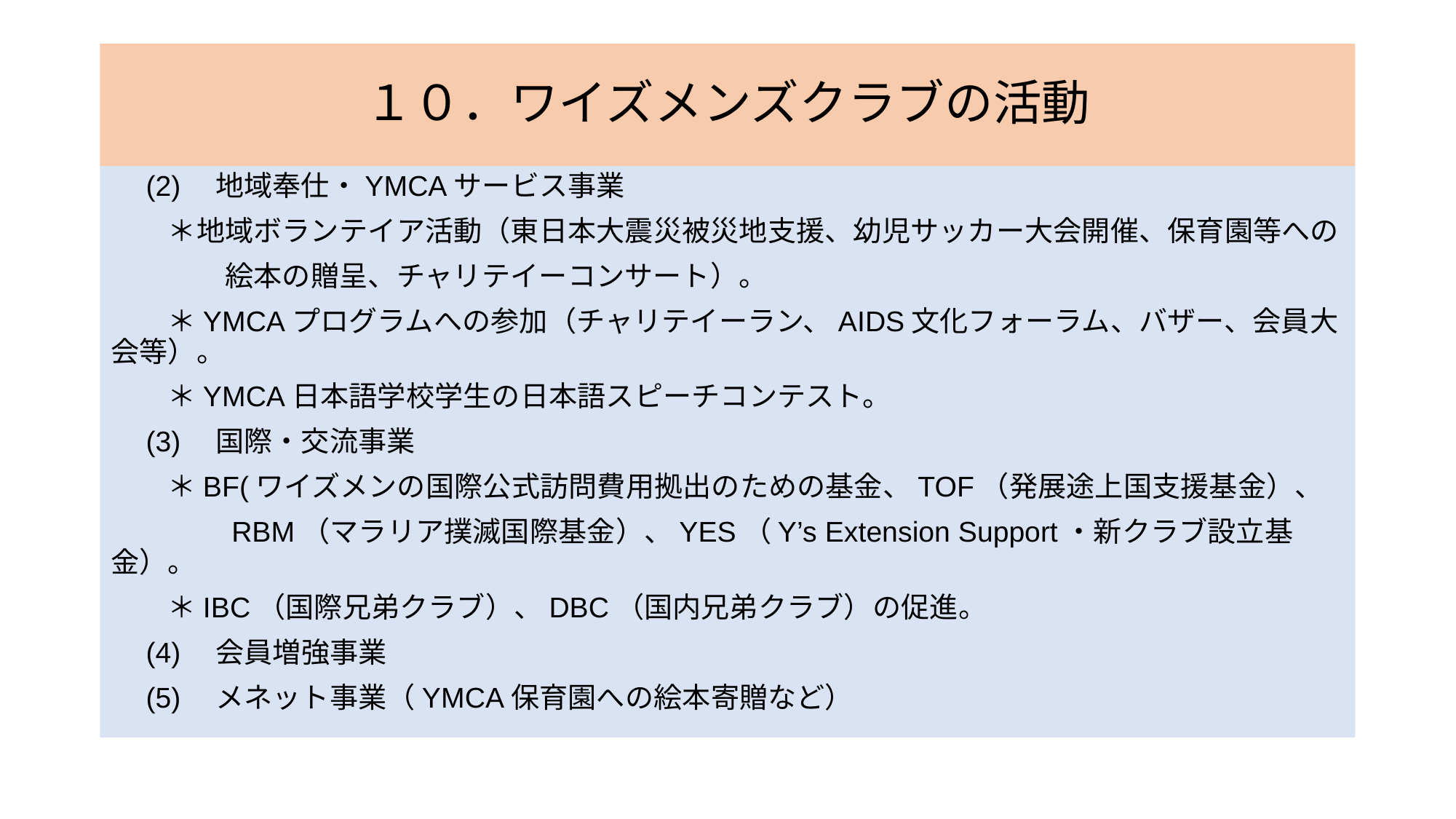

# １０．ワイズメンズクラブの活動
　(2)　地域奉仕・YMCAサービス事業
　　＊地域ボランテイア活動（東日本大震災被災地支援、幼児サッカー大会開催、保育園等への
　　　　絵本の贈呈、チャリテイーコンサート）。
　　＊YMCAプログラムへの参加（チャリテイーラン、AIDS文化フォーラム、バザー、会員大会等）。
　　＊YMCA日本語学校学生の日本語スピーチコンテスト。
　(3)　国際・交流事業
　　＊BF(ワイズメンの国際公式訪問費用拠出のための基金、TOF（発展途上国支援基金）、
　　　　RBM（マラリア撲滅国際基金）、YES（Y’s Extension Support・新クラブ設立基金）。
　　＊IBC（国際兄弟クラブ）、DBC（国内兄弟クラブ）の促進。
　(4)　会員増強事業
　(5)　メネット事業（YMCA保育園への絵本寄贈など）